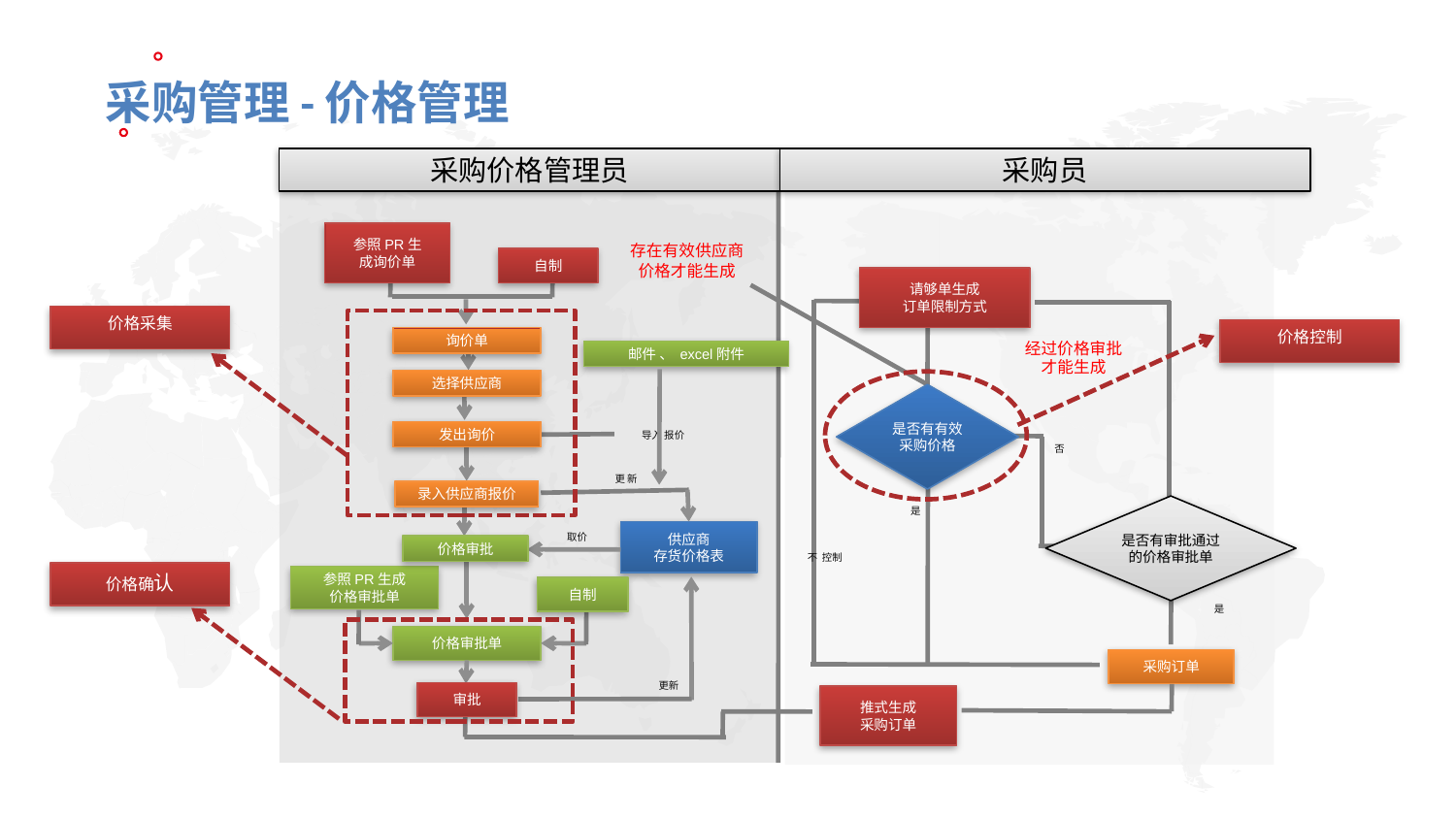

采购管理-价格管理

采购价格管理员
采购员

参照PR生
成询价单
存在有效供应商
价格才能生成
自制
请够单生成
订单限制方式
价格采集

价格控制
询价单
经过价格审批
才能生成
邮件 、 excel附件
选择供应商

是否有有效
采购价格
导入 报价
发出询价
否
更 新
录入供应商报价
是否有审批通过
的价格审批单
是
供应商
存货价格表
取价
价格审批
不  控制
价格确认
参照PR生成
价格审批单
自制
是

价格审批单
采购订单
更新
审批
推式生成
采购订单